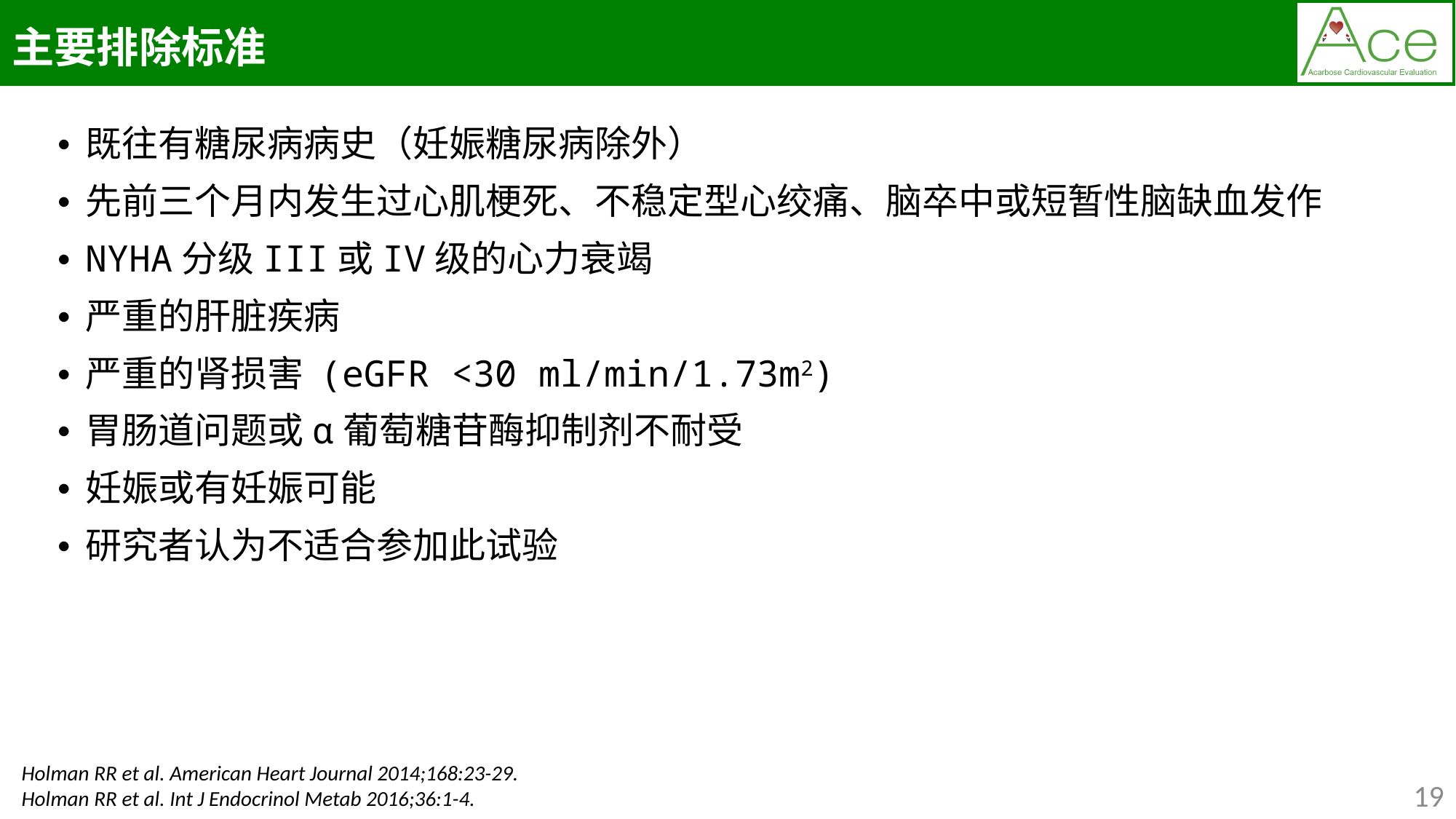

主要排除标准
既往有糖尿病病史（妊娠糖尿病除外）
先前三个月内发生过心肌梗死、不稳定型心绞痛、脑卒中或短暂性脑缺血发作
NYHA分级III或IV级的心力衰竭
严重的肝脏疾病
严重的肾损害 (eGFR <30 ml/min/1.73m2)
胃肠道问题或α葡萄糖苷酶抑制剂不耐受
妊娠或有妊娠可能
研究者认为不适合参加此试验
Holman RR et al. American Heart Journal 2014;168:23-29.
Holman RR et al. Int J Endocrinol Metab 2016;36:1-4.
19